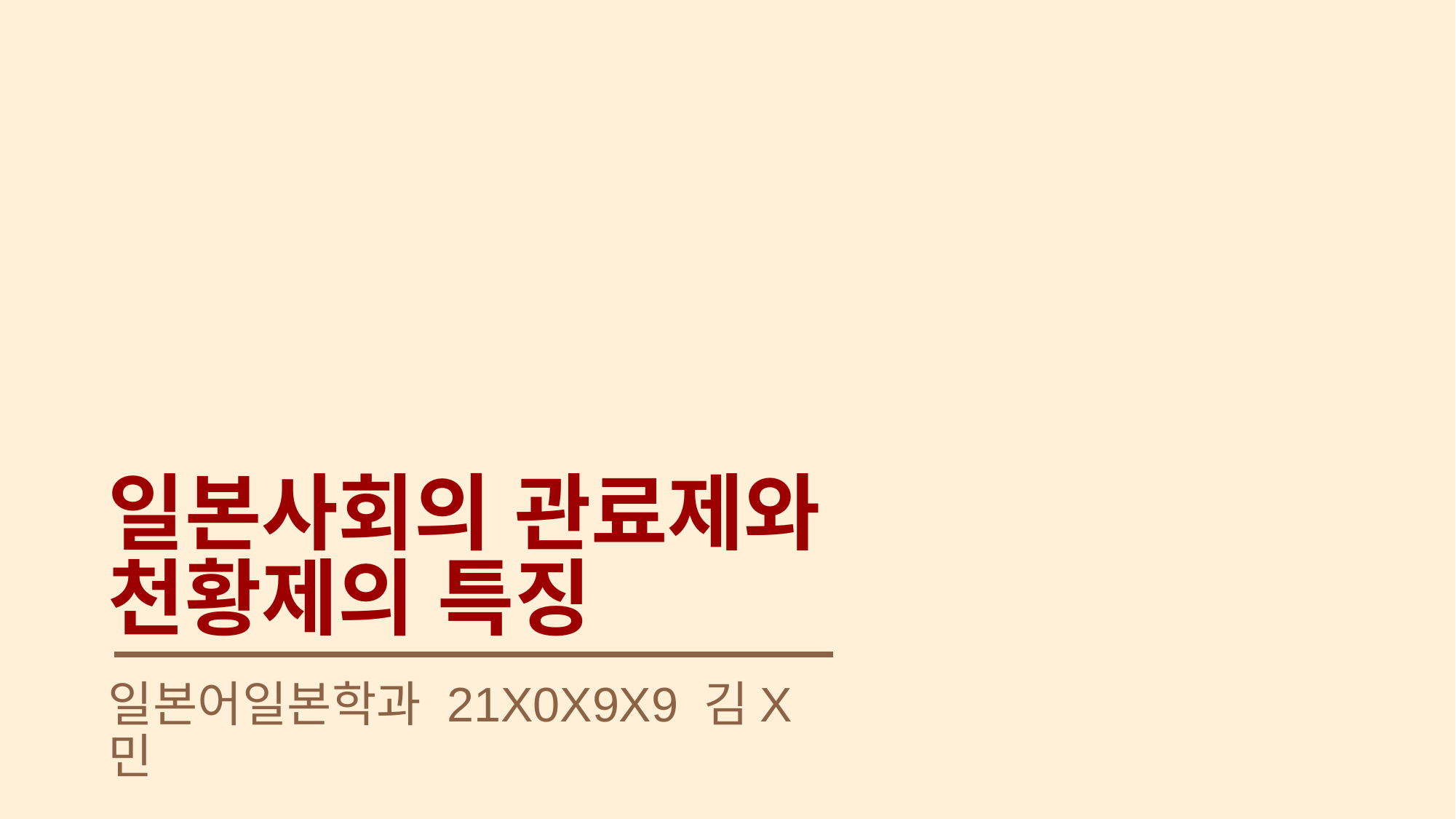

# 일본사회의 관료제와 천황제의 특징
일본어일본학과 21X0X9X9 김X민